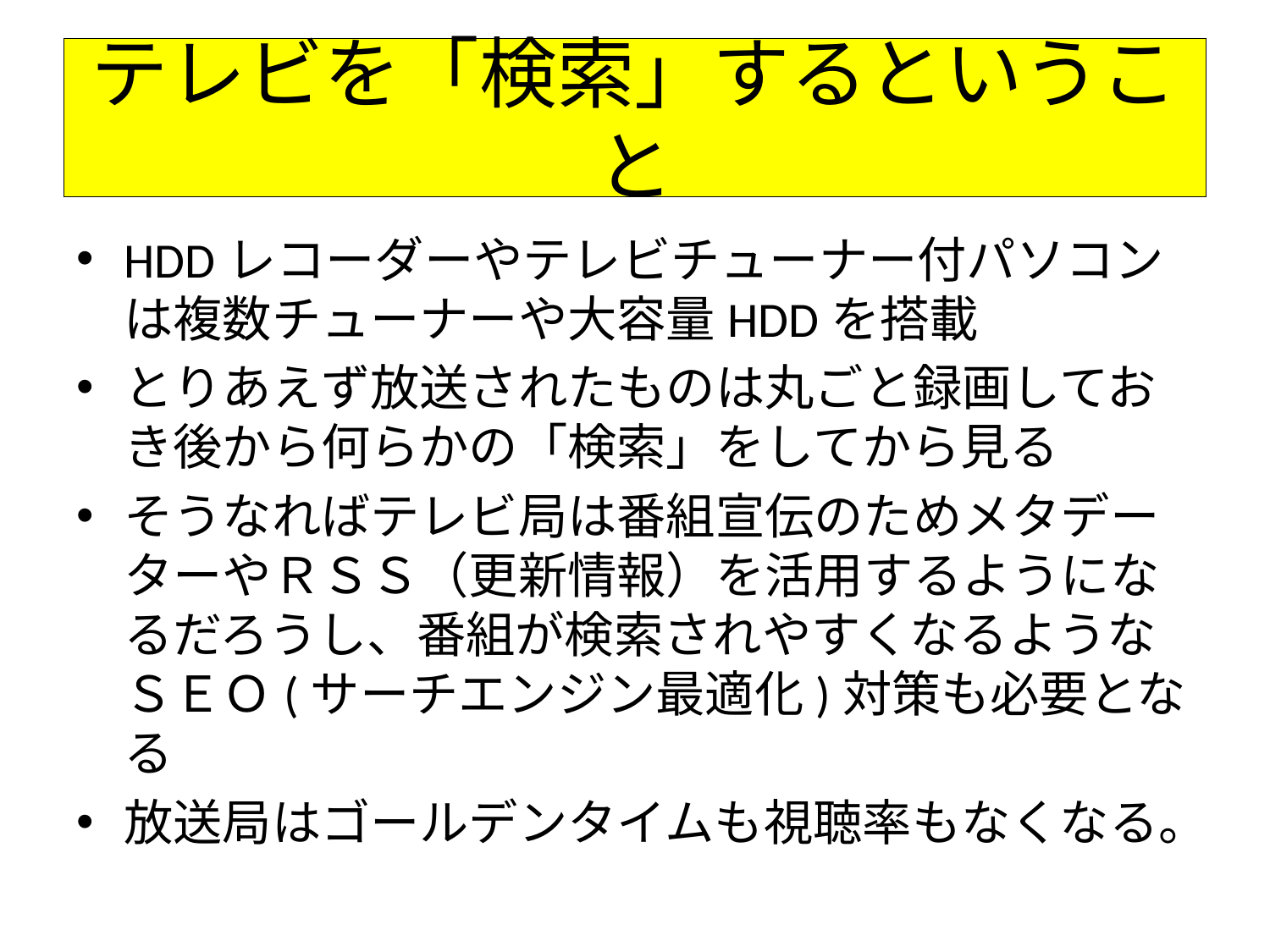

# テレビを「検索」するということ
HDDレコーダーやテレビチューナー付パソコンは複数チューナーや大容量HDDを搭載
とりあえず放送されたものは丸ごと録画しておき後から何らかの「検索」をしてから見る
そうなればテレビ局は番組宣伝のためメタデーターやＲＳＳ（更新情報）を活用するようになるだろうし、番組が検索されやすくなるようなＳＥＯ(サーチエンジン最適化)対策も必要となる
放送局はゴールデンタイムも視聴率もなくなる。